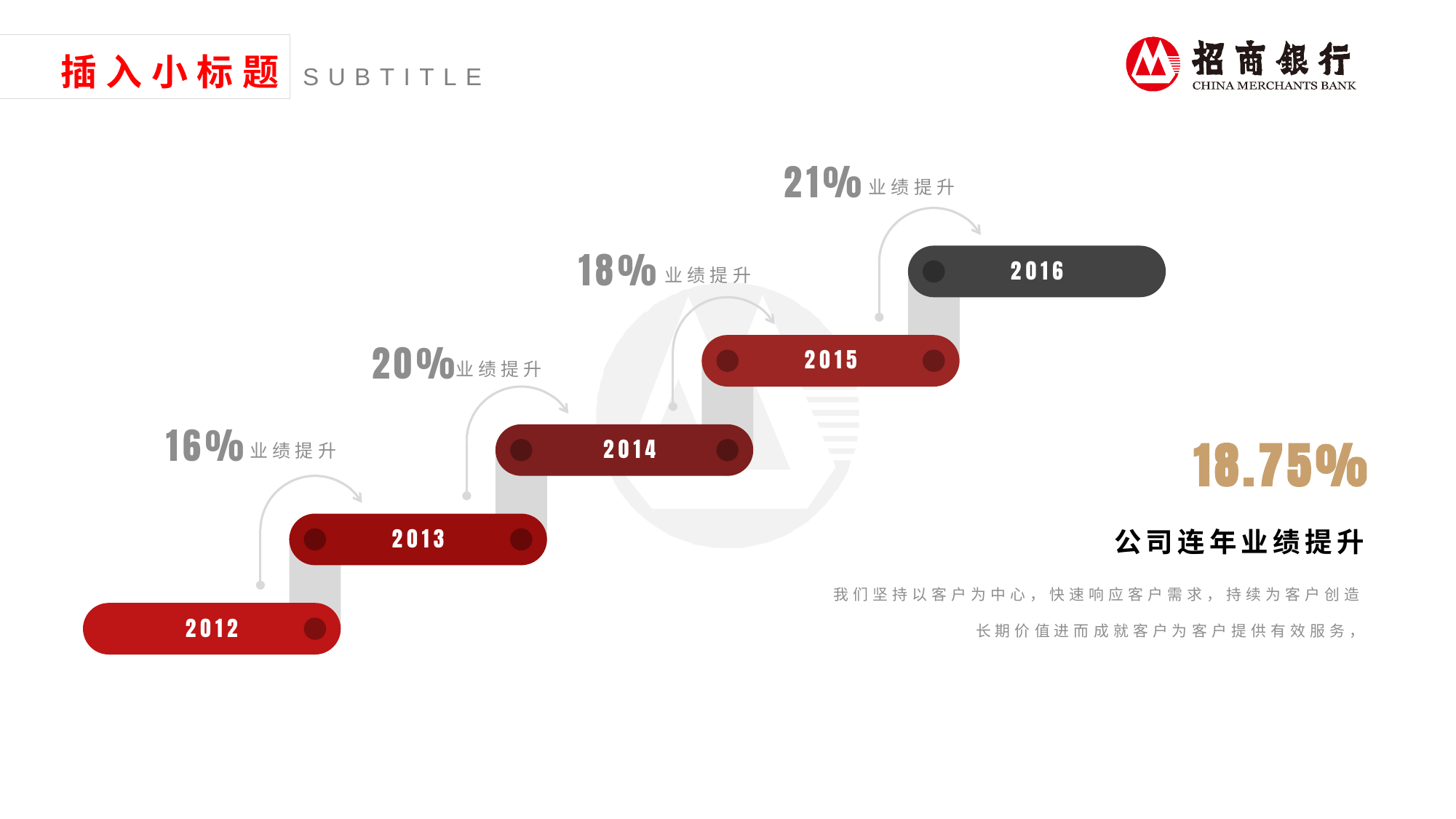

插入小标题
SUBTITLE
21%
业绩提升

18%
业绩提升

2016

2015

20%
业绩提升

16%
业绩提升

2014

18.75%

公司连年业绩提升
我们坚持以客户为中心，快速响应客户需求，持续为客户创造长期价值进而成就客户为客户提供有效服务，

2013

2012